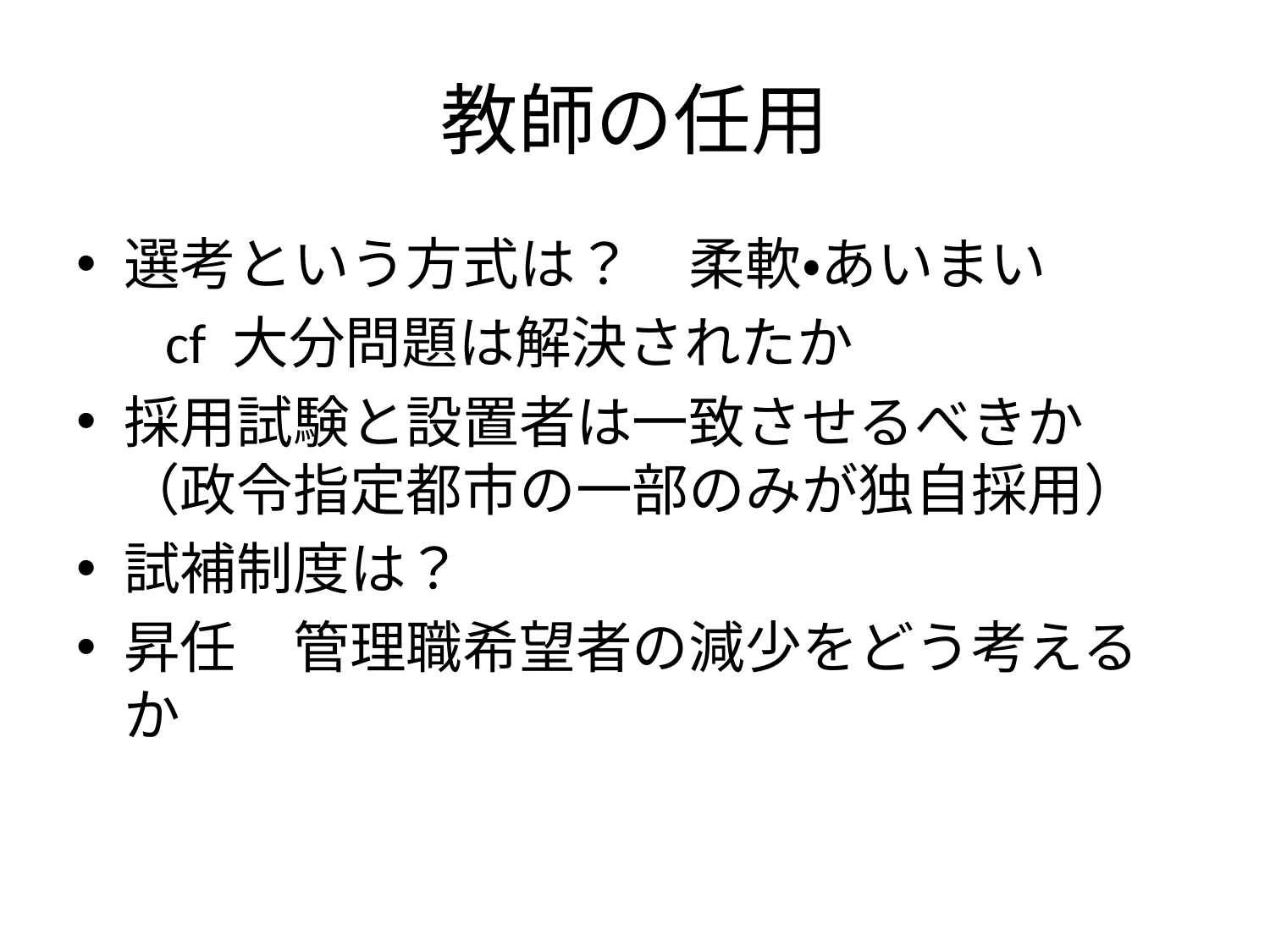

# 教師の任用
選考という方式は？　柔軟・あいまい
       cf 大分問題は解決されたか
採用試験と設置者は一致させるべきか（政令指定都市の一部のみが独自採用）
試補制度は？
昇任　管理職希望者の減少をどう考えるか